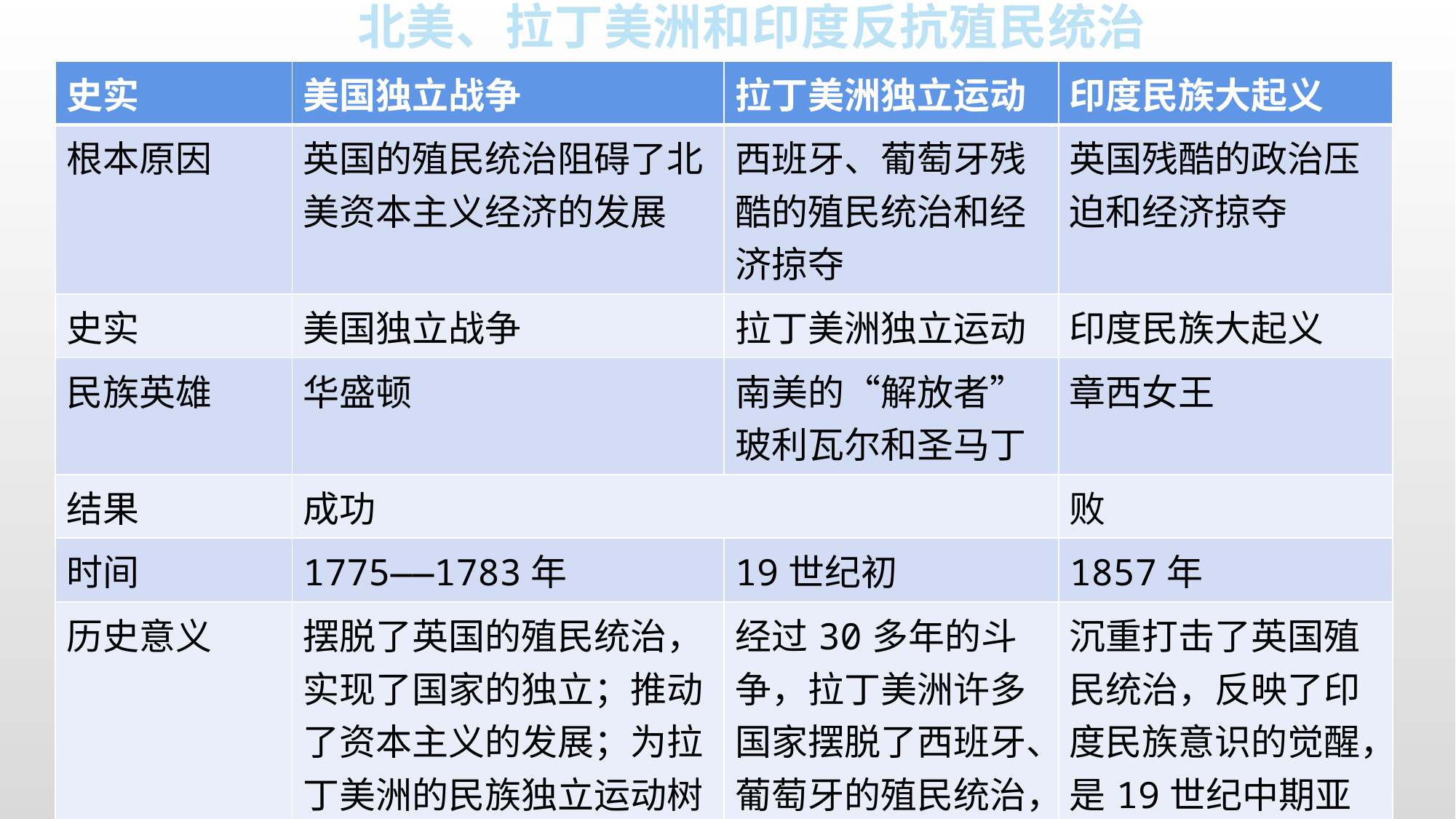

北美、拉丁美洲和印度反抗殖民统治
| 史实 | 美国独立战争 | 拉丁美洲独立运动 | 印度民族大起义 |
| --- | --- | --- | --- |
| 根本原因 | 英国的殖民统治阻碍了北美资本主义经济的发展 | 西班牙、葡萄牙残酷的殖民统治和经济掠夺 | 英国残酷的政治压迫和经济掠夺 |
| 史实 | 美国独立战争 | 拉丁美洲独立运动 | 印度民族大起义 |
| 民族英雄 | 华盛顿 | 南美的“解放者”玻利瓦尔和圣马丁 | 章西女王 |
| 结果 | 成功 |  | 败 |
| 时间 | 1775——1783年 | 19世纪初 | 1857年 |
| 历史意义 | 摆脱了英国的殖民统治，实现了国家的独立；推动了资本主义的发展；为拉丁美洲的民族独立运动树立了榜样，推动了18世纪的欧洲革命 | 经过30多年的斗争，拉丁美洲许多国家摆脱了西班牙、葡萄牙的殖民统治，获得了独立 | 沉重打击了英国殖民统治，反映了印度民族意识的觉醒，是19世纪中期亚洲民族解放运动的一个重要组成部分。 |